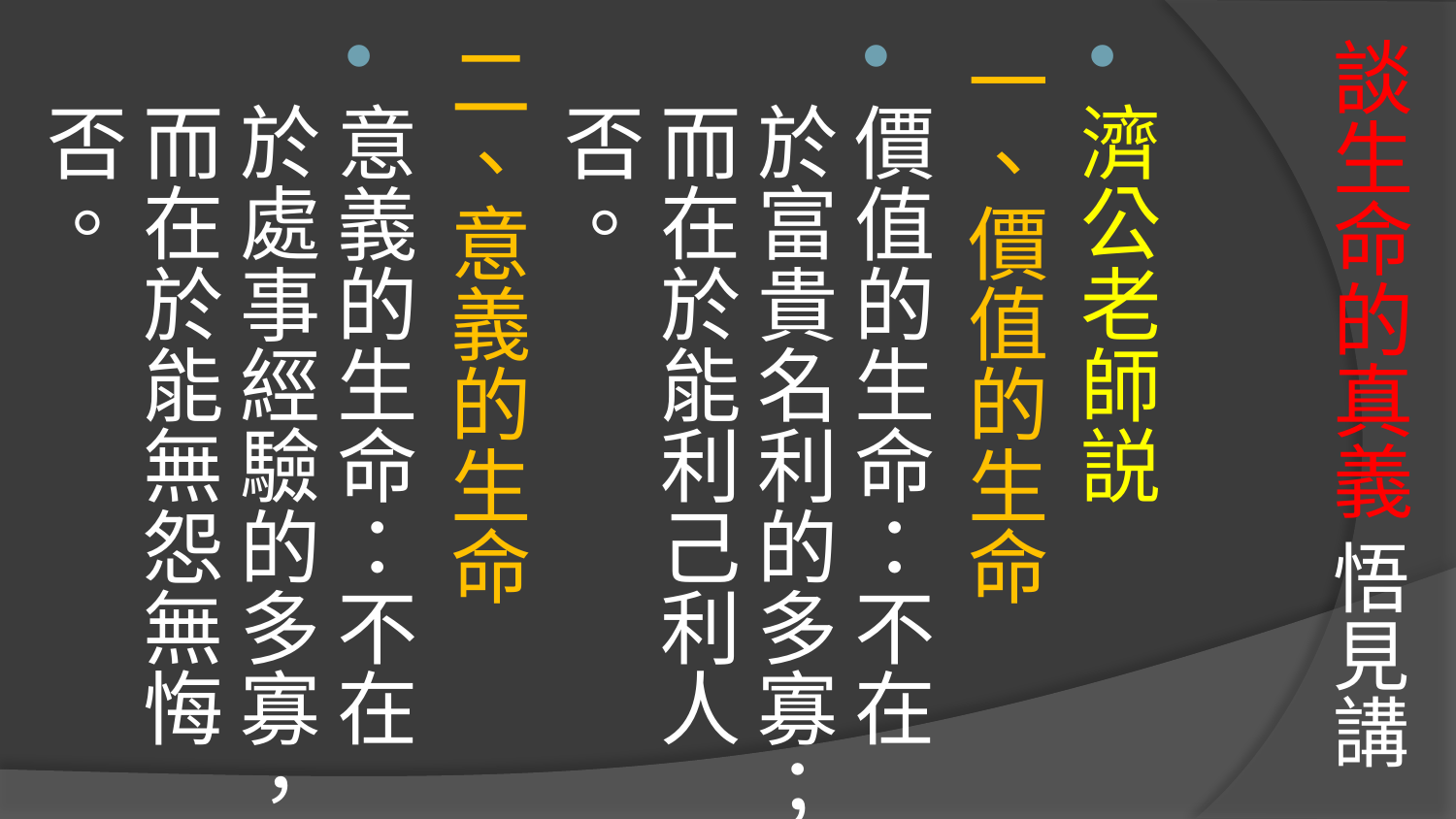

# 談生命的真義 悟見講
濟公老師説
一、價值的生命
價值的生命：不在於富貴名利的多寡；而在於能利己利人否。
二、意義的生命
意義的生命：不在於處事經驗的多寡，而在於能無怨無悔否。